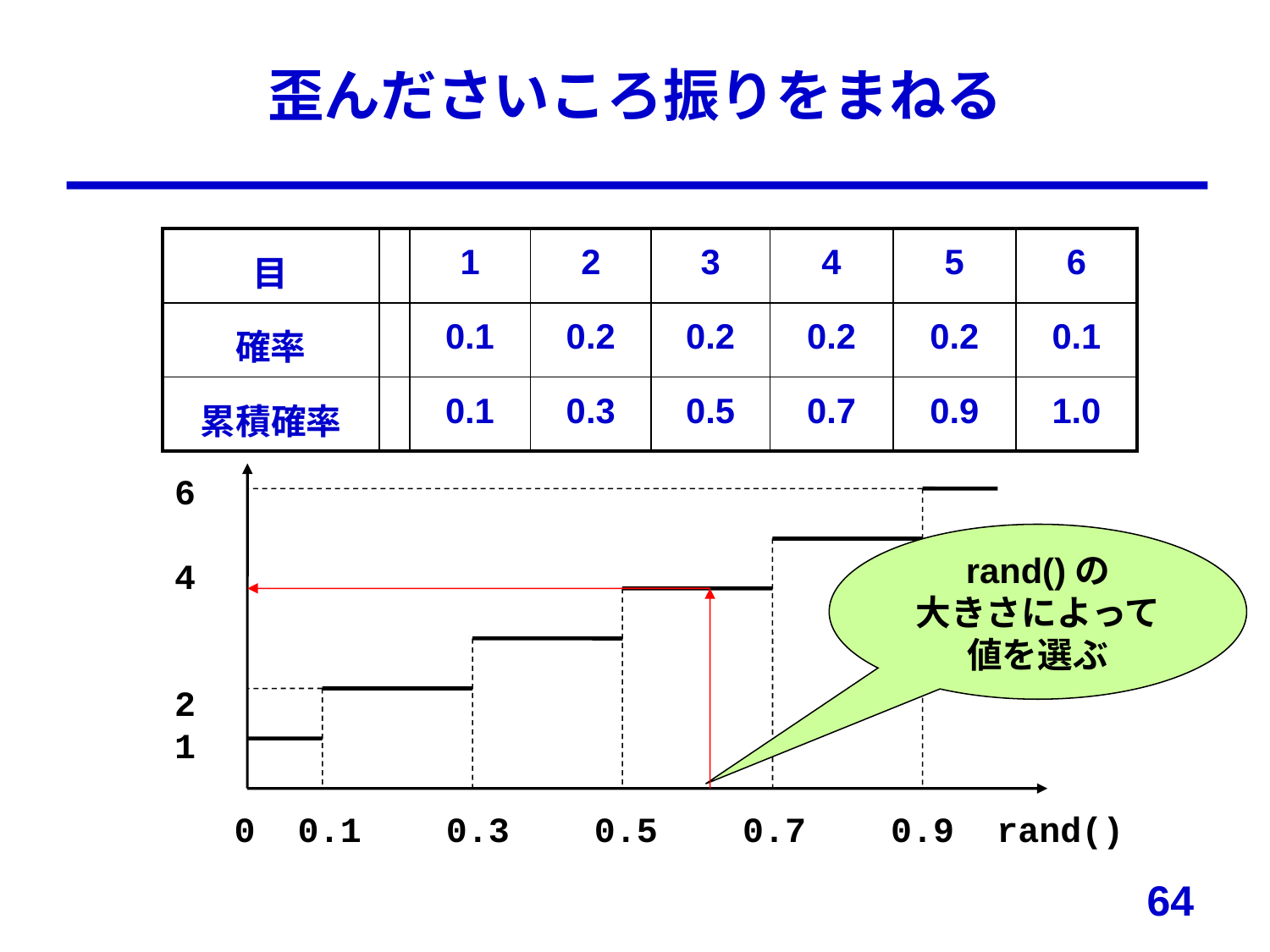

# 歪んださいころ振りをまねる
| 目 |  | 1 | 2 | 3 | 4 | 5 | 6 |
| --- | --- | --- | --- | --- | --- | --- | --- |
| 確率 |  | 0.1 | 0.2 | 0.2 | 0.2 | 0.2 | 0.1 |
| 累積確率 |  | 0.1 | 0.3 | 0.5 | 0.7 | 0.9 | 1.0 |
6

4

2
1

rand()の
大きさによって
値を選ぶ

0  0.1    0.3    0.5    0.7    0.9  rand()
64